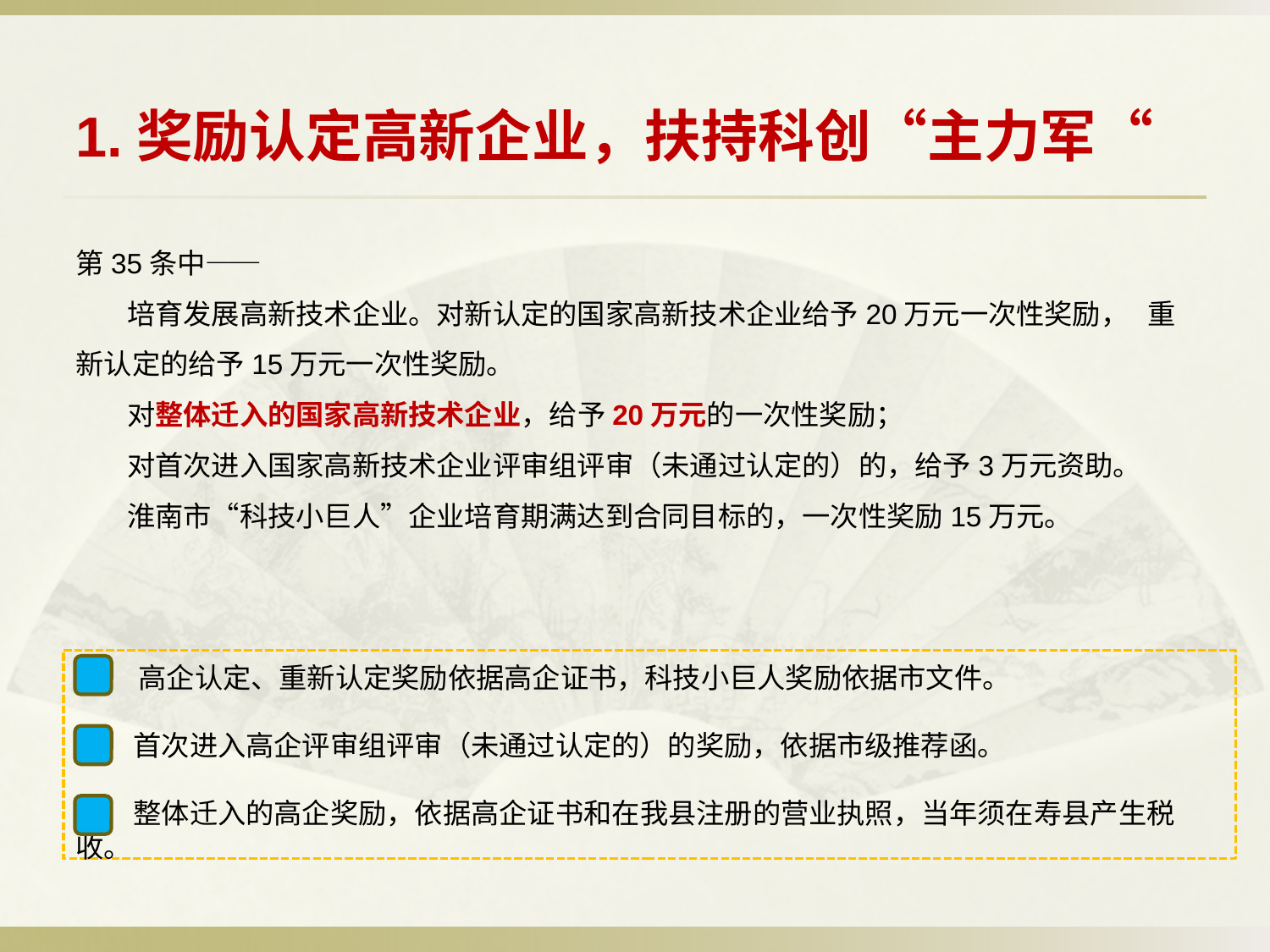

# 1.奖励认定高新企业，扶持科创“主力军“
第35条中——
       培育发展高新技术企业。对新认定的国家高新技术企业给予20万元一次性奖励，   重新认定的给予15万元一次性奖励。
       对整体迁入的国家高新技术企业，给予20万元的一次性奖励；
       对首次进入国家高新技术企业评审组评审（未通过认定的）的，给予3万元资助。
       淮南市“科技小巨人”企业培育期满达到合同目标的，一次性奖励15万元。
        高企认定、重新认定奖励依据高企证书，科技小巨人奖励依据市文件。

        首次进入高企评审组评审（未通过认定的）的奖励，依据市级推荐函。

        整体迁入的高企奖励，依据高企证书和在我县注册的营业执照，当年须在寿县产生税收。